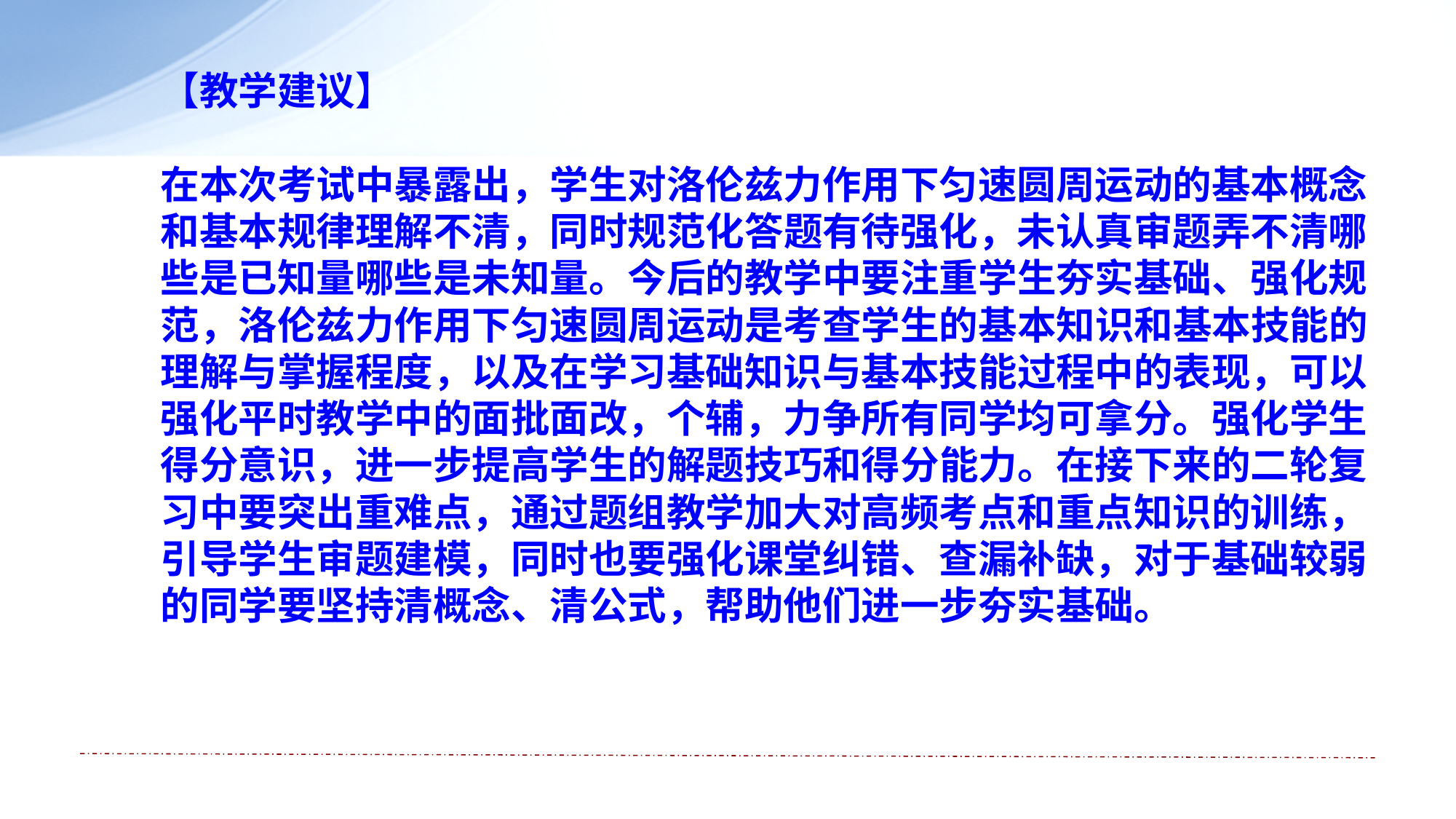

# 【教学建议】 在本次考试中暴露出，学生对洛伦兹力作用下匀速圆周运动的基本概念和基本规律理解不清，同时规范化答题有待强化，未认真审题弄不清哪些是已知量哪些是未知量。今后的教学中要注重学生夯实基础、强化规范，洛伦兹力作用下匀速圆周运动是考查学生的基本知识和基本技能的理解与掌握程度，以及在学习基础知识与基本技能过程中的表现，可以强化平时教学中的面批面改，个辅，力争所有同学均可拿分。强化学生得分意识，进一步提高学生的解题技巧和得分能力。在接下来的二轮复习中要突出重难点，通过题组教学加大对高频考点和重点知识的训练，引导学生审题建模，同时也要强化课堂纠错、查漏补缺，对于基础较弱的同学要坚持清概念、清公式，帮助他们进一步夯实基础。